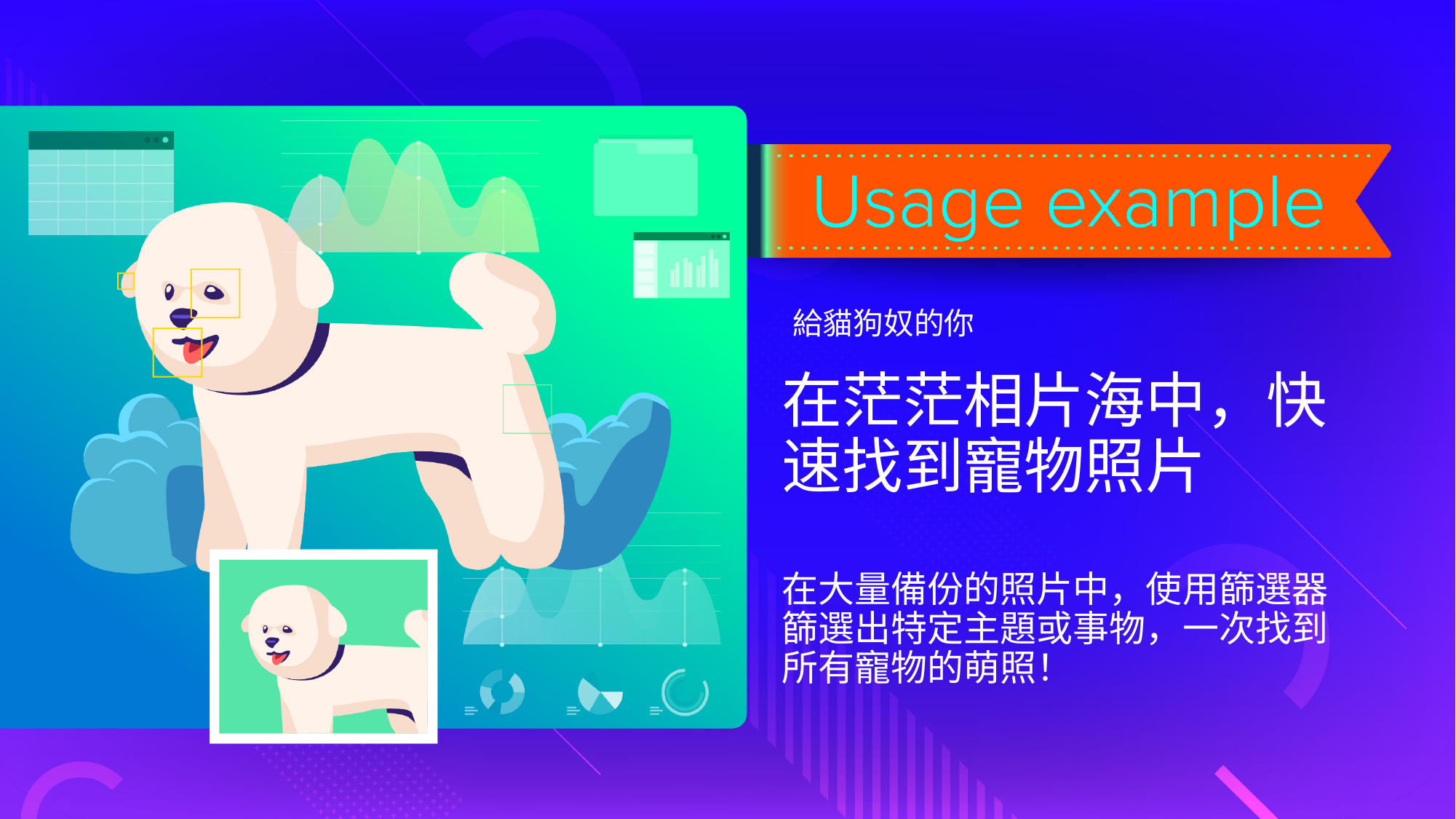

給貓狗奴的你
在茫茫相片海中，快速找到寵物照片

在大量備份的照片中，使用篩選器篩選出特定主題或事物，一次找到所有寵物的萌照！